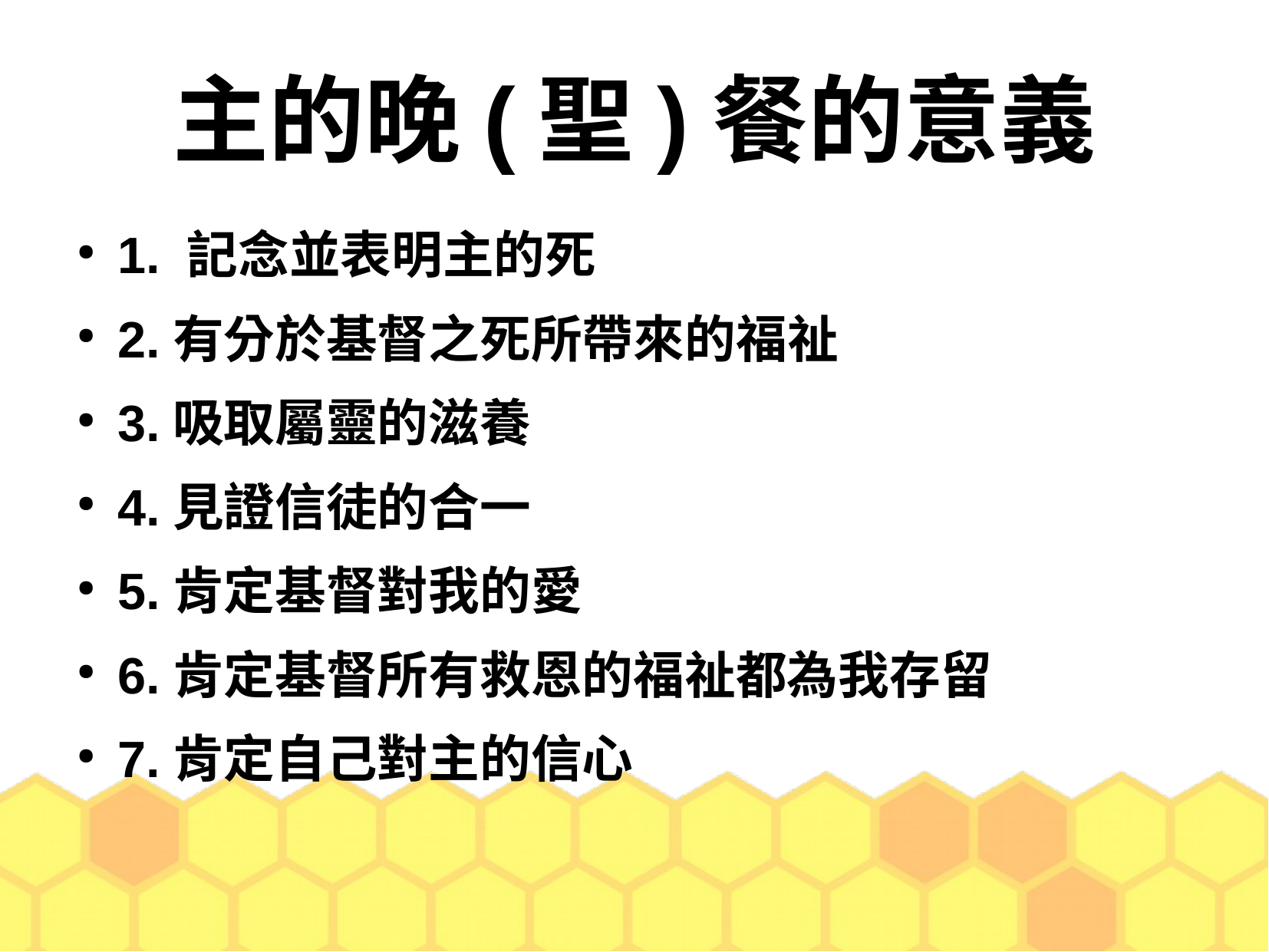

主的晚(聖)餐的意義
1. 記念並表明主的死
2.有分於基督之死所帶來的福祉
3.吸取屬靈的滋養
4.見證信徒的合一
5.肯定基督對我的愛
6.肯定基督所有救恩的福祉都為我存留
7.肯定自己對主的信心